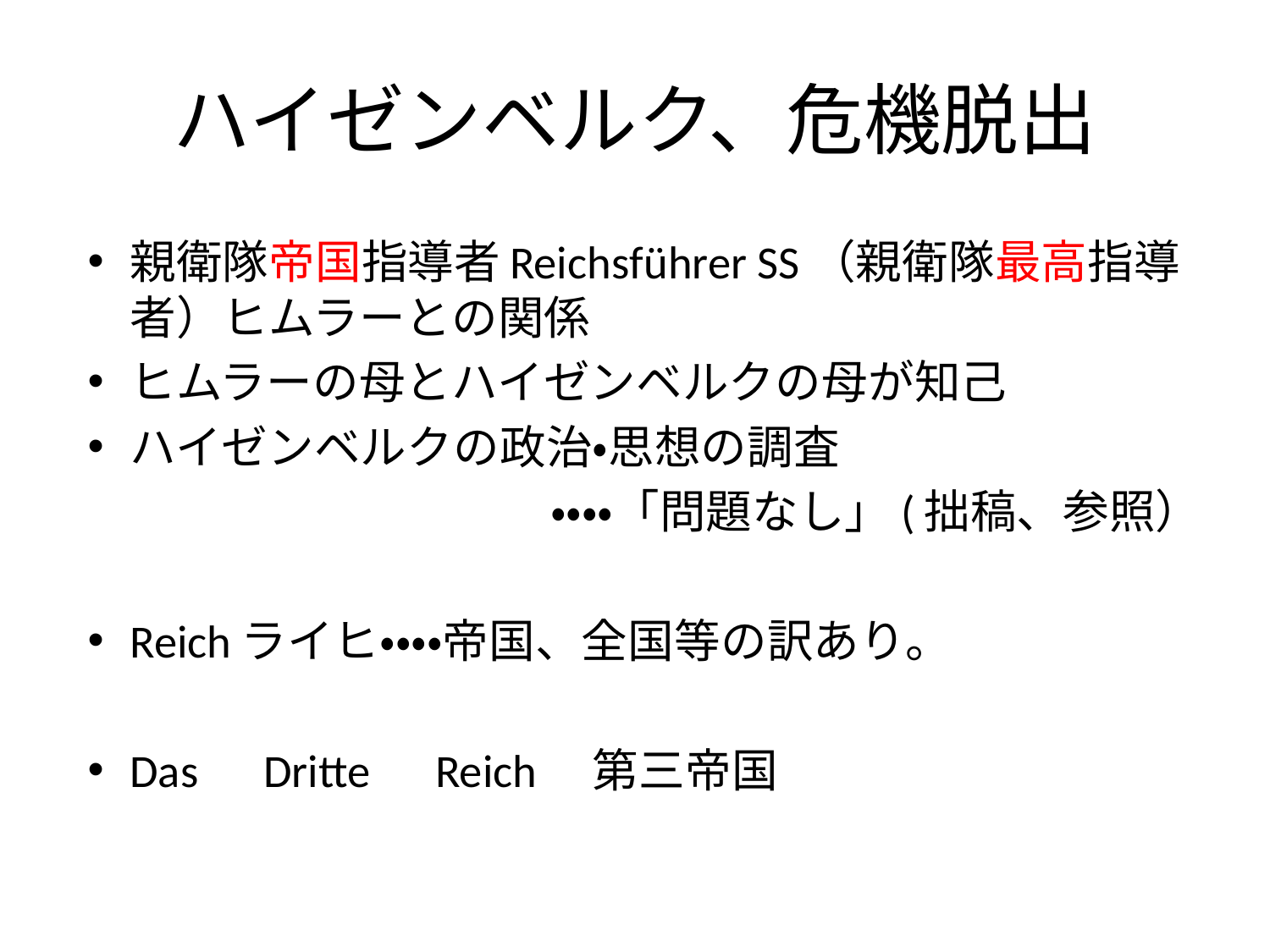

# ハイゼンベルク、危機脱出
親衛隊帝国指導者Reichsführer SS（親衛隊最高指導者）ヒムラーとの関係
ヒムラーの母とハイゼンベルクの母が知己
ハイゼンベルクの政治・思想の調査
　　　　　　　　　　・・・・「問題なし」(拙稿、参照）

Reichライヒ・・・・帝国、全国等の訳あり。

Das　Dritte　Reich　第三帝国